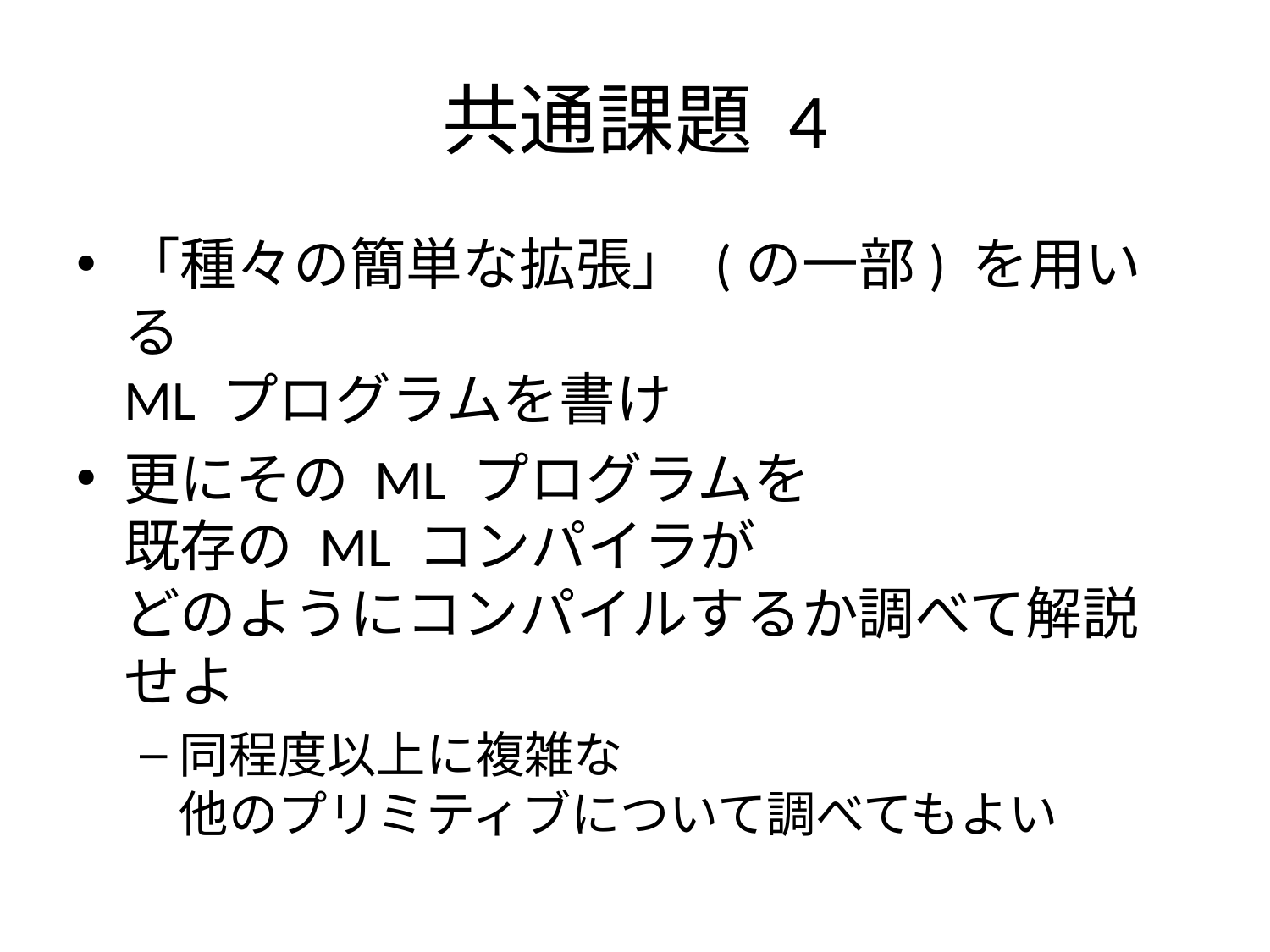

# 共通課題 4
「種々の簡単な拡張」 (の一部) を用いる
ML プログラムを書け
更にその ML プログラムを
既存の ML コンパイラが
どのようにコンパイルするか調べて解説せよ
同程度以上に複雑な
他のプリミティブについて調べてもよい